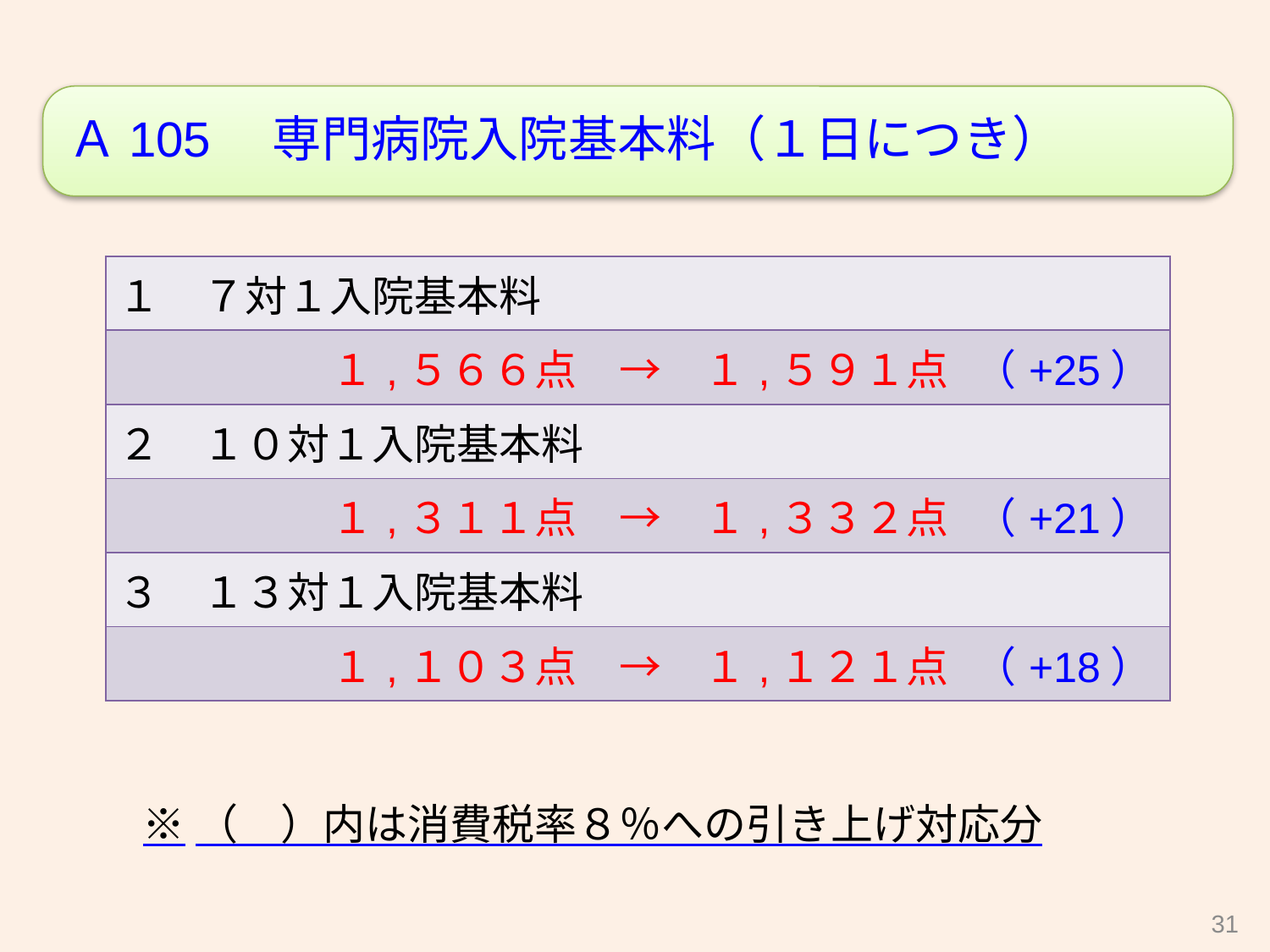

Ａ105　専門病院入院基本料（１日につき）

※（　）内は消費税率８％への引き上げ対応分
| １　７対１入院基本料 |  |
| --- | --- |
| １,５６６点　→　１,５９１点 | （+25） |
| ２　１０対１入院基本料 |  |
| １,３１１点　→　１,３３２点 | （+21） |
| ３　１３対１入院基本料 |  |
| １,１０３点　→　１,１２１点 | （+18） |
31